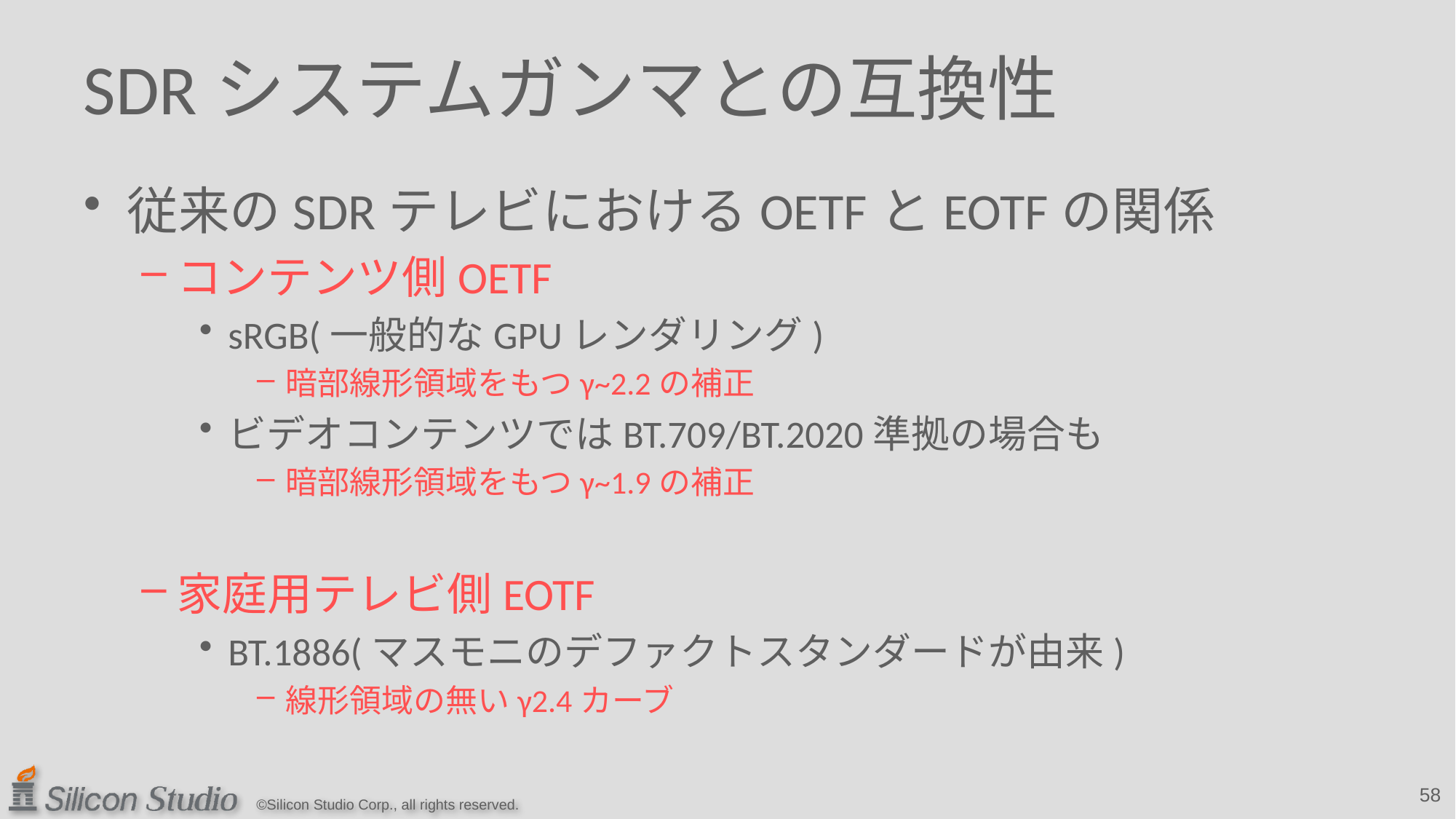

# SDRシステムガンマとの互換性
従来のSDRテレビにおけるOETFとEOTFの関係
コンテンツ側OETF
sRGB(一般的なGPUレンダリング)
暗部線形領域をもつγ~2.2の補正
ビデオコンテンツではBT.709/BT.2020準拠の場合も
暗部線形領域をもつγ~1.9の補正

家庭用テレビ側EOTF
BT.1886(マスモニのデファクトスタンダードが由来)
線形領域の無いγ2.4カーブ
58